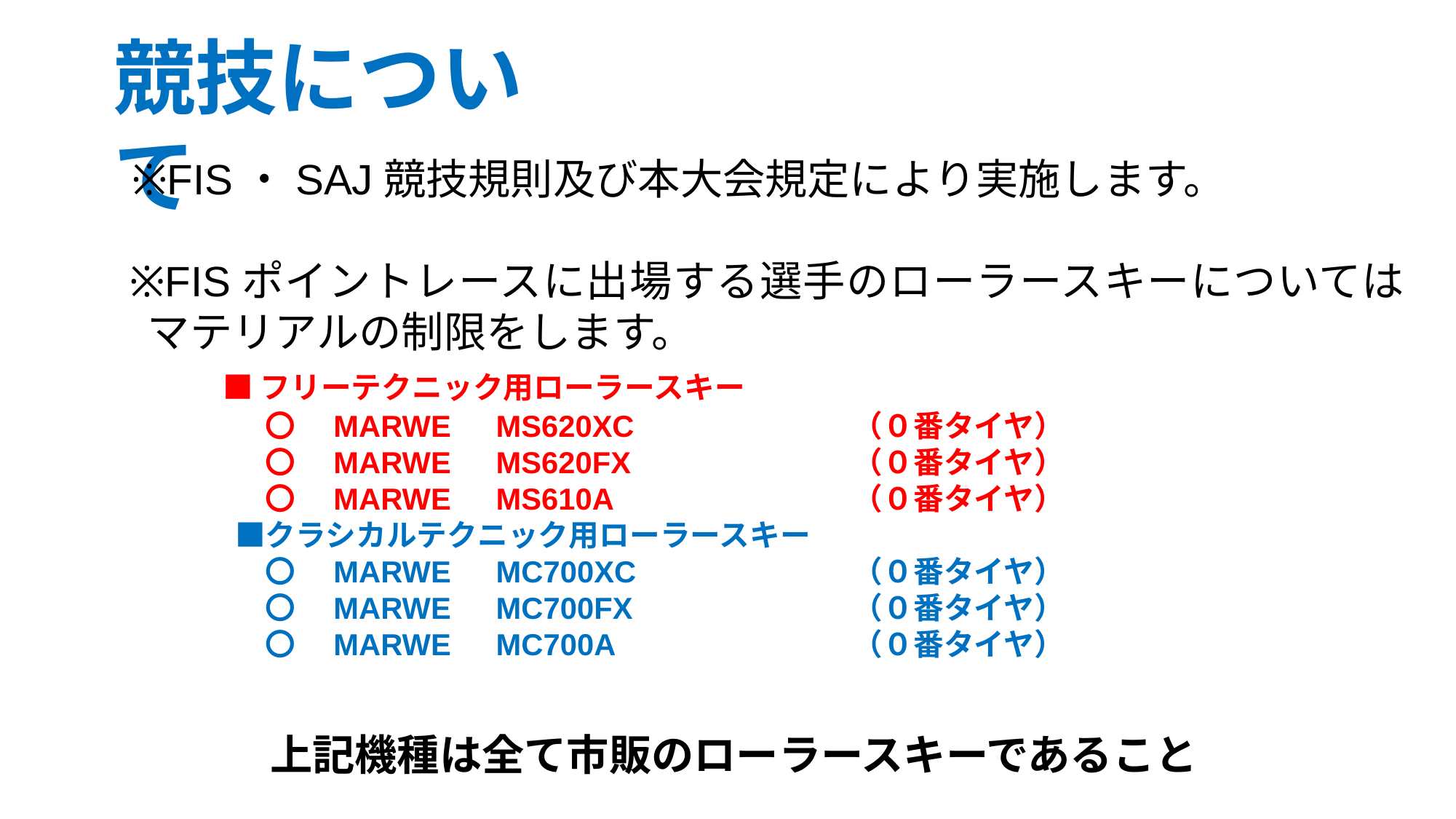

競技について
※FIS・SAJ競技規則及び本大会規定により実施します。

※FISポイントレースに出場する選手のローラースキーについてはマテリアルの制限をします。
          ■フリーテクニック用ローラースキー
　　　　　〇　MARWE　MS620XC	（０番タイヤ）
　　　　　〇　MARWE　MS620FX	（０番タイヤ）
　　　　　〇　MARWE　MS610A 	（０番タイヤ）
　　　　■クラシカルテクニック用ローラースキー
　　　　　〇　MARWE　MC700XC	（０番タイヤ）
　　　　　〇　MARWE　MC700FX	（０番タイヤ）
　　　　　〇　MARWE　MC700A 	（０番タイヤ）
上記機種は全て市販のローラースキーであること